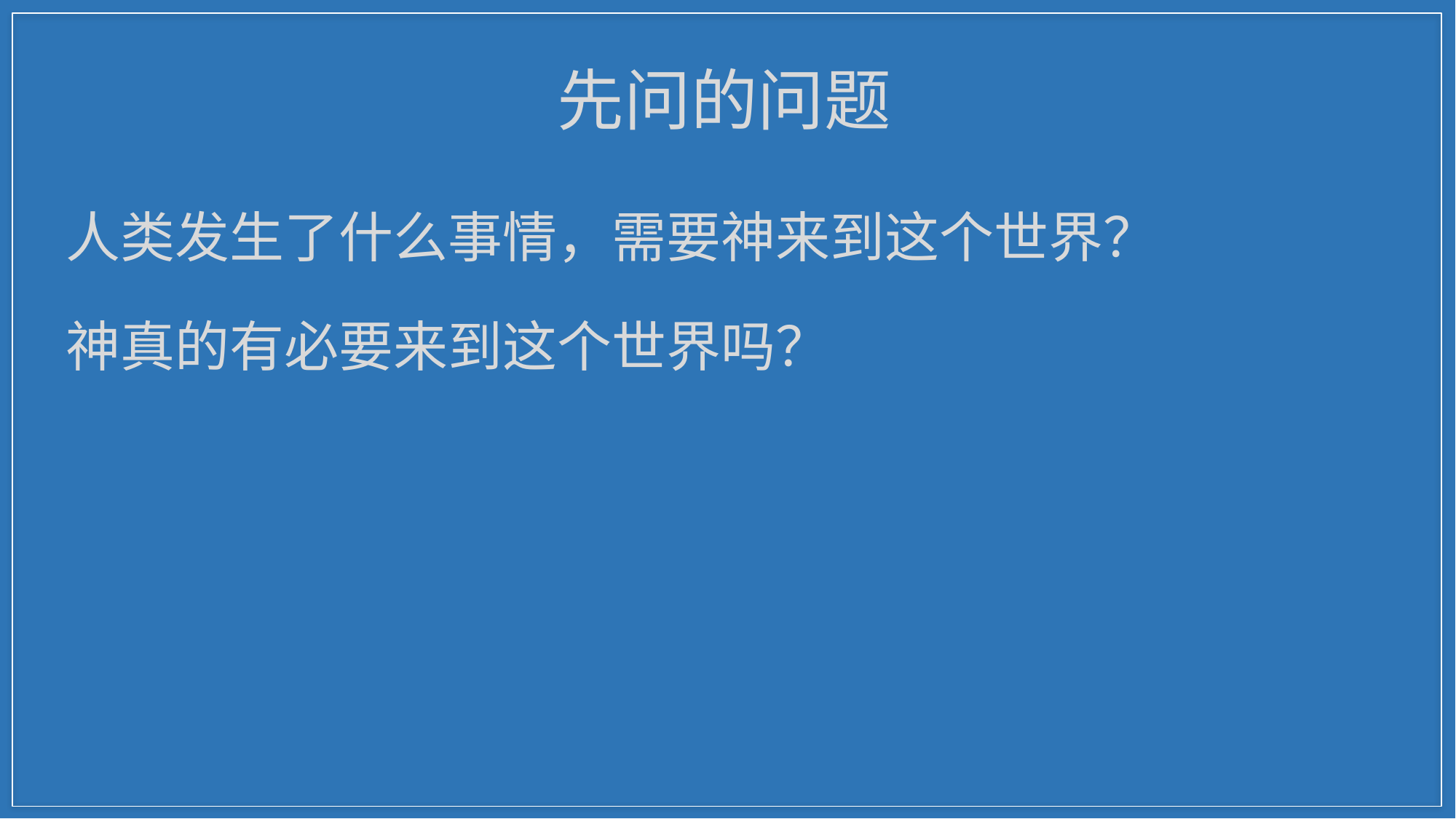

# 先问的问题
人类发生了什么事情，需要神来到这个世界？
神真的有必要来到这个世界吗？